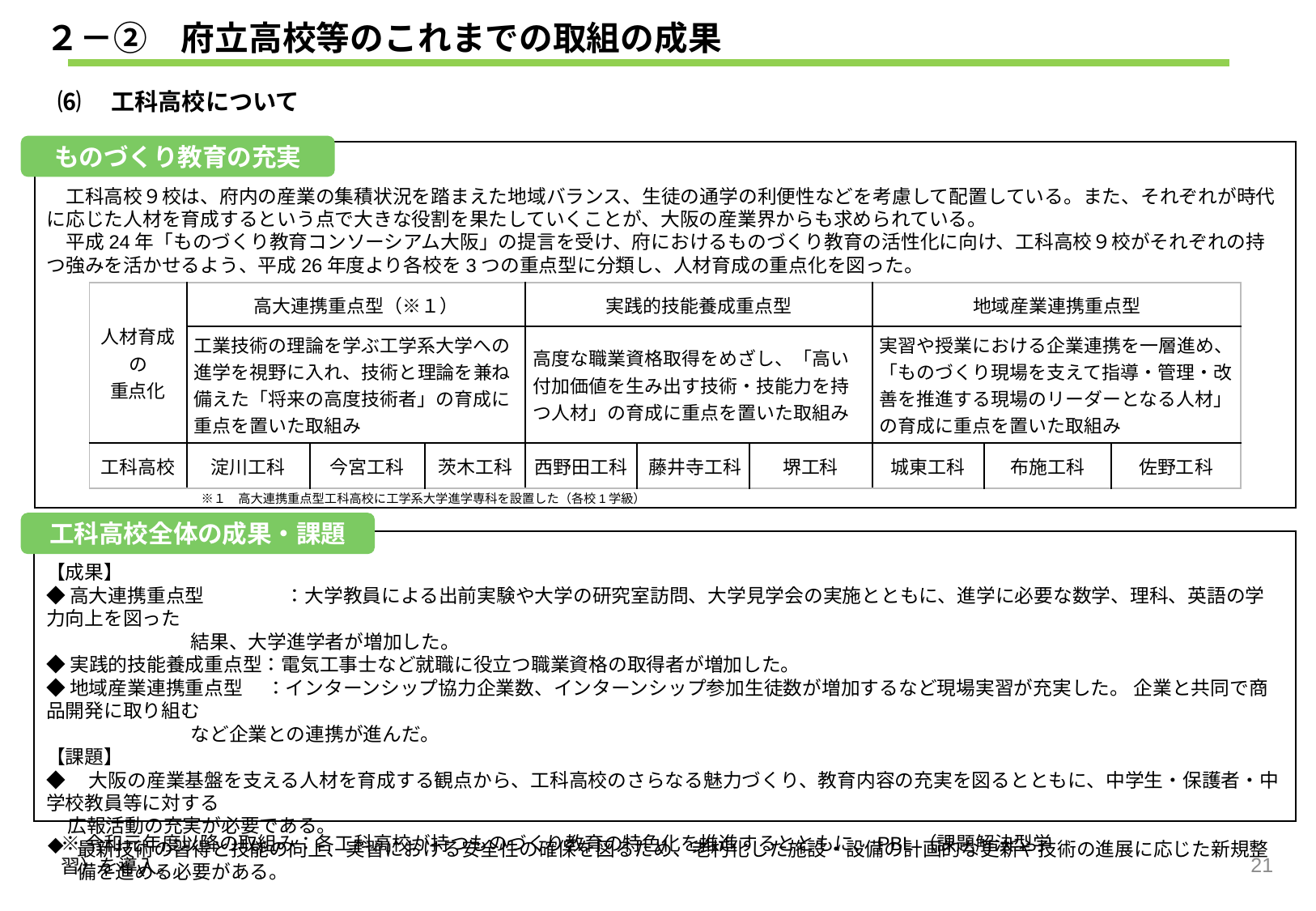

２－②　府立高校等のこれまでの取組の成果
⑹　工科高校について
ものづくり教育の充実

　工科高校９校は、府内の産業の集積状況を踏まえた地域バランス、生徒の通学の利便性などを考慮して配置している。また、それぞれが時代に応じた人材を育成するという点で大きな役割を果たしていくことが、大阪の産業界からも求められている。
　平成24年「ものづくり教育コンソーシアム大阪」の提言を受け、府におけるものづくり教育の活性化に向け、工科高校９校がそれぞれの持つ強みを活かせるよう、平成26年度より各校を3つの重点型に分類し、人材育成の重点化を図った。
| 人材育成の 重点化 | 高大連携重点型（※１） |  |  | 実践的技能養成重点型 |  |  | 地域産業連携重点型 |  |  |
| --- | --- | --- | --- | --- | --- | --- | --- | --- | --- |
|  | 工業技術の理論を学ぶ工学系大学への進学を視野に入れ、技術と理論を兼ね備えた「将来の高度技術者」の育成に重点を置いた取組み |  |  | 高度な職業資格取得をめざし、「高い付加価値を生み出す技術・技能力を持つ人材」の育成に重点を置いた取組み |  |  | 実習や授業における企業連携を一層進め、「ものづくり現場を支えて指導・管理・改善を推進する現場のリーダーとなる人材」の育成に重点を置いた取組み |  |  |
| 工科高校 | 淀川工科 | 今宮工科 | 茨木工科 | 西野田工科 | 藤井寺工科 | 堺工科 | 城東工科 | 布施工科 | 佐野工科 |
　※１　高大連携重点型工科高校に工学系大学進学専科を設置した（各校1学級）
工科高校全体の成果・課題

【成果】
◆高大連携重点型　　　　 ：大学教員による出前実験や大学の研究室訪問、大学見学会の実施とともに、進学に必要な数学、理科、英語の学力向上を図った
                                  結果、大学進学者が増加した。
◆実践的技能養成重点型：電気工事士など就職に役立つ職業資格の取得者が増加した。
◆地域産業連携重点型　 ：インターンシップ協力企業数、インターンシップ参加生徒数が増加するなど現場実習が充実した。 企業と共同で商品開発に取り組む
                                  など企業との連携が進んだ。
【課題】
◆　大阪の産業基盤を支える人材を育成する観点から、工科高校のさらなる魅力づくり、教育内容の充実を図るとともに、中学生・保護者・中学校教員等に対する
     広報活動の充実が必要である。
最新技術の習得と技能の向上、実習における安全性の確保を図るため、老朽化した施設・設備の計画的な更新や技術の進展に応じた新規整備を進める必要がある。
※令和元年度以降の取組み：各工科高校が持つものづくり教育の特色化を推進するとともに、PBL（課題解決型学習）を導入。
21